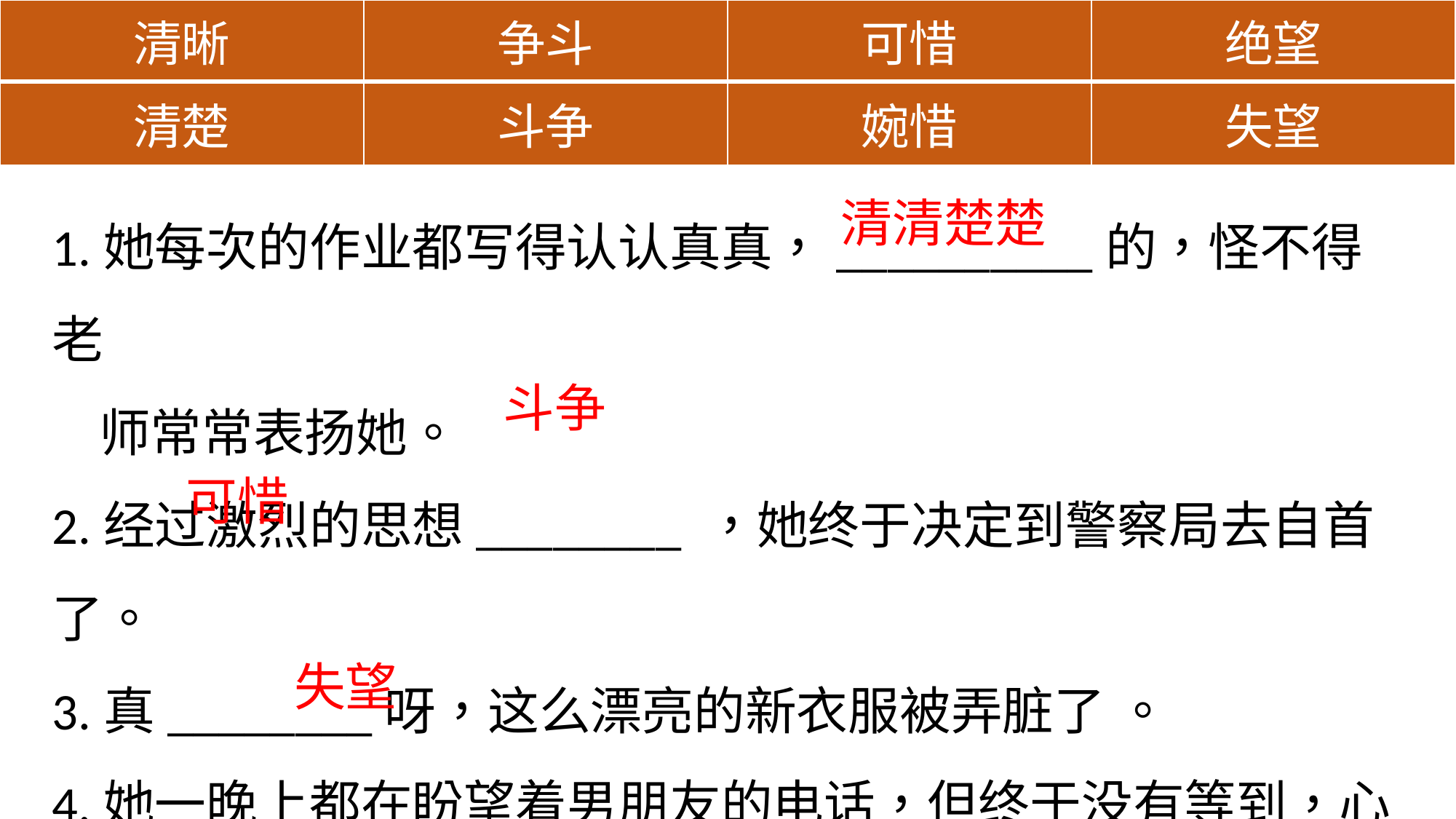

| 清晰 | 争斗 | 可惜 | 绝望 |
| --- | --- | --- | --- |
| 清楚 | 斗争 | 婉惜 | 失望 |
1.她每次的作业都写得认认真真，__________的，怪不得老
   师常常表扬她。
2.经过激烈的思想________ ，她终于决定到警察局去自首了。
3.真________呀，这么漂亮的新衣服被弄脏了 。
4.她一晚上都在盼望着男朋友的电话，但终于没有等到，心
   理非常________ 。
清清楚楚
斗争
可惜
失望